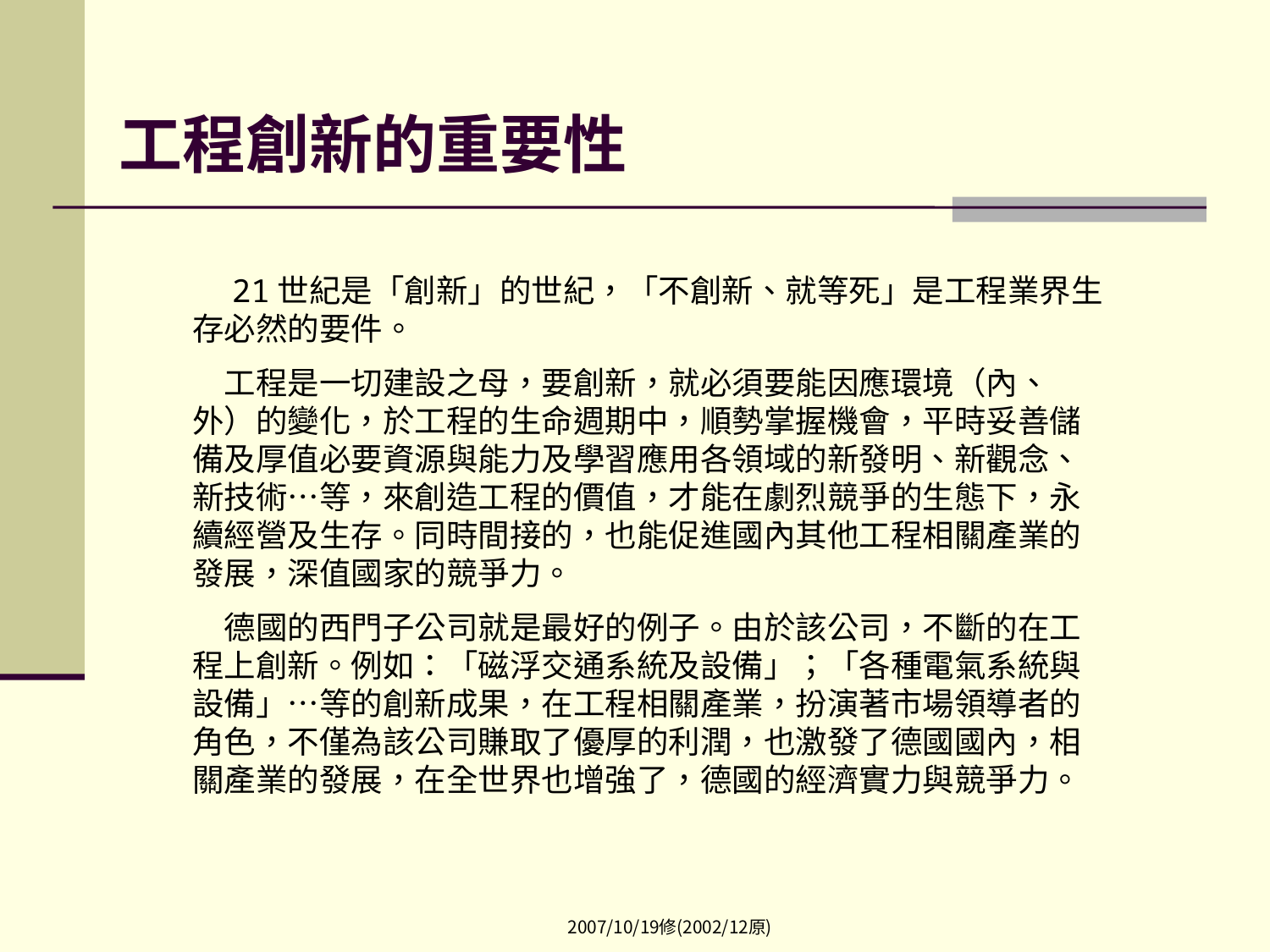

# 工程創新的重要性
　21世紀是「創新」的世紀，「不創新、就等死」是工程業界生存必然的要件。
　工程是一切建設之母，要創新，就必須要能因應環境（內、外）的變化，於工程的生命週期中，順勢掌握機會，平時妥善儲備及厚值必要資源與能力及學習應用各領域的新發明、新觀念、新技術…等，來創造工程的價值，才能在劇烈競爭的生態下，永續經營及生存。同時間接的，也能促進國內其他工程相關產業的發展，深值國家的競爭力。
　德國的西門子公司就是最好的例子。由於該公司，不斷的在工程上創新。例如：「磁浮交通系統及設備」；「各種電氣系統與設備」…等的創新成果，在工程相關產業，扮演著市場領導者的角色，不僅為該公司賺取了優厚的利潤，也激發了德國國內，相關產業的發展，在全世界也增強了，德國的經濟實力與競爭力。
2007/10/19修(2002/12原)